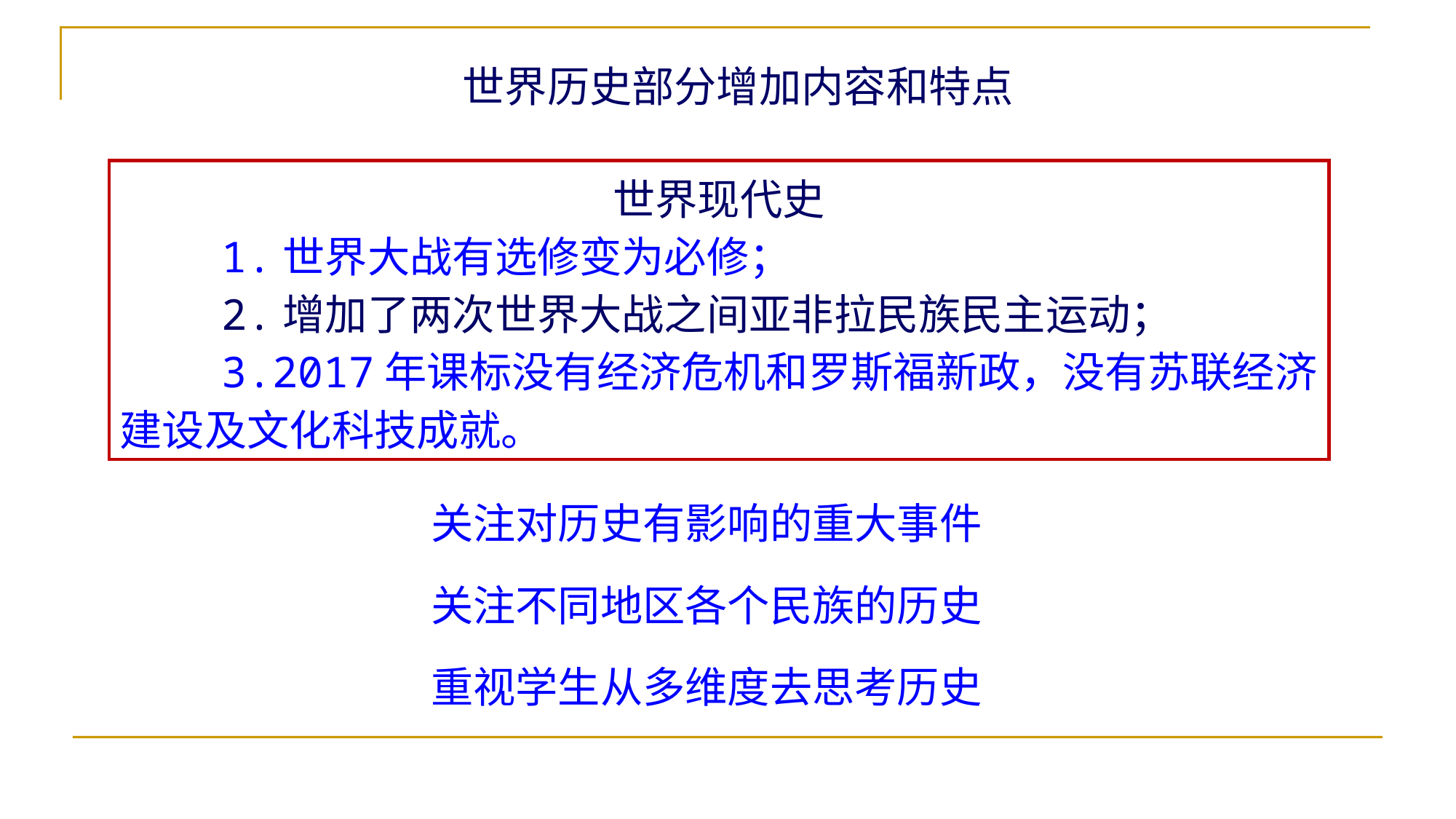

世界历史部分增加内容和特点
世界现代史
    1.世界大战有选修变为必修；
    2.增加了两次世界大战之间亚非拉民族民主运动；
    3.2017年课标没有经济危机和罗斯福新政，没有苏联经济建设及文化科技成就。
关注对历史有影响的重大事件
关注不同地区各个民族的历史
重视学生从多维度去思考历史